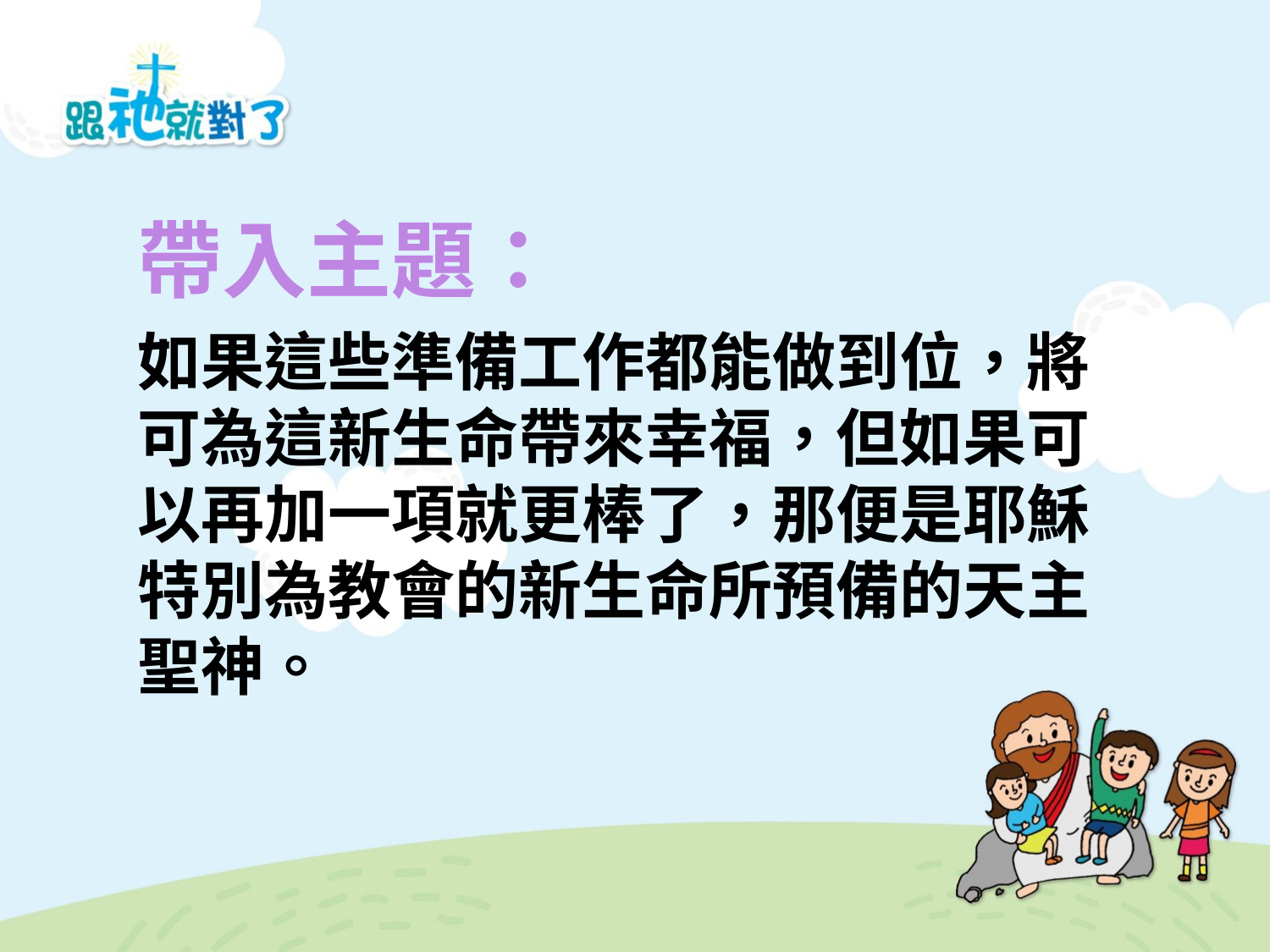

帶入主題：
如果這些準備工作都能做到位，將可為這新生命帶來幸福，但如果可以再加一項就更棒了，那便是耶穌特別為教會的新生命所預備的天主聖神。